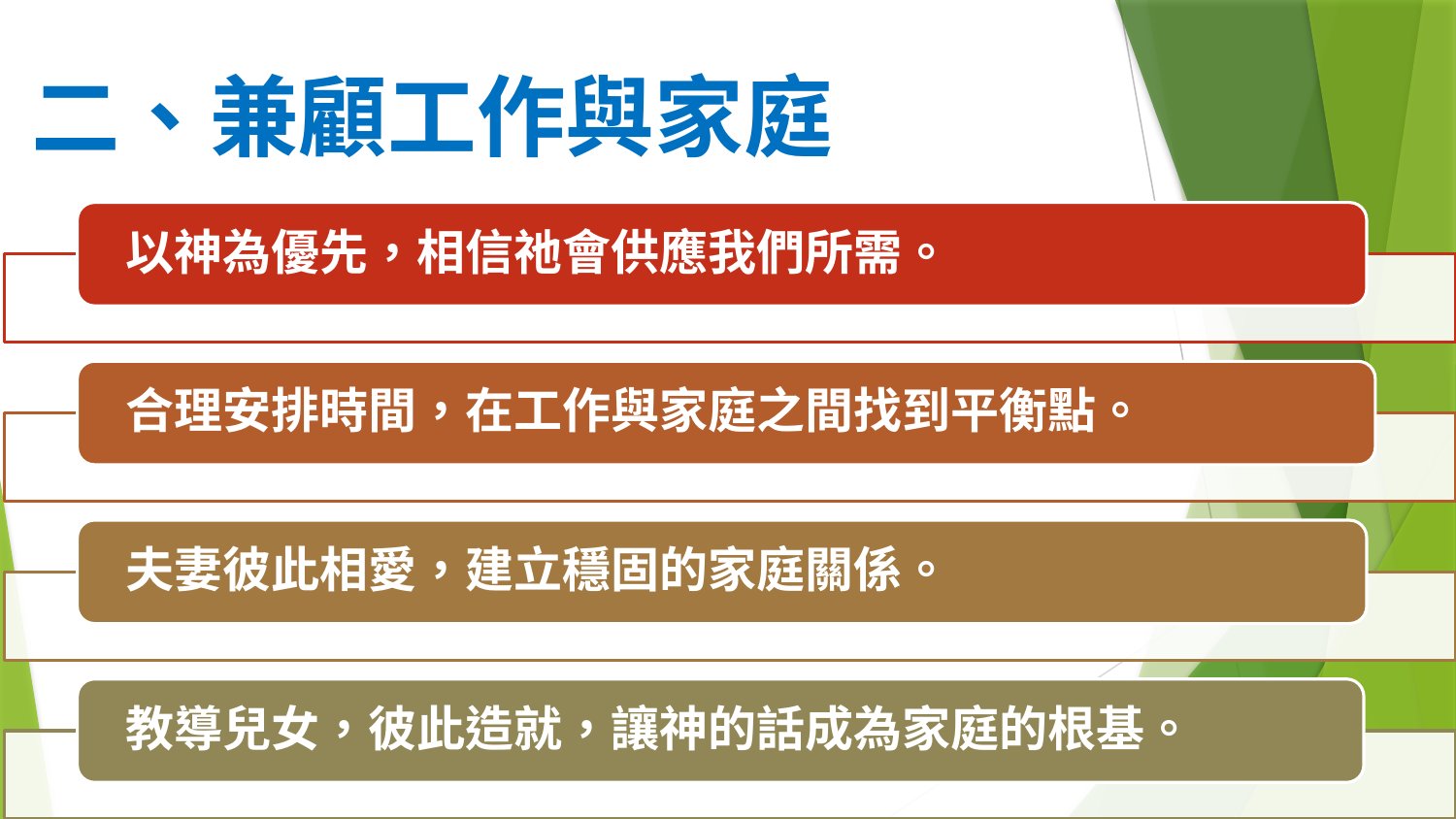

# 二、兼顧工作與家庭
以神為優先，相信祂會供應我們所需。
合理安排時間，在工作與家庭之間找到平衡點。
夫妻彼此相愛，建立穩固的家庭關係。
教導兒女，彼此造就，讓神的話成為家庭的根基。